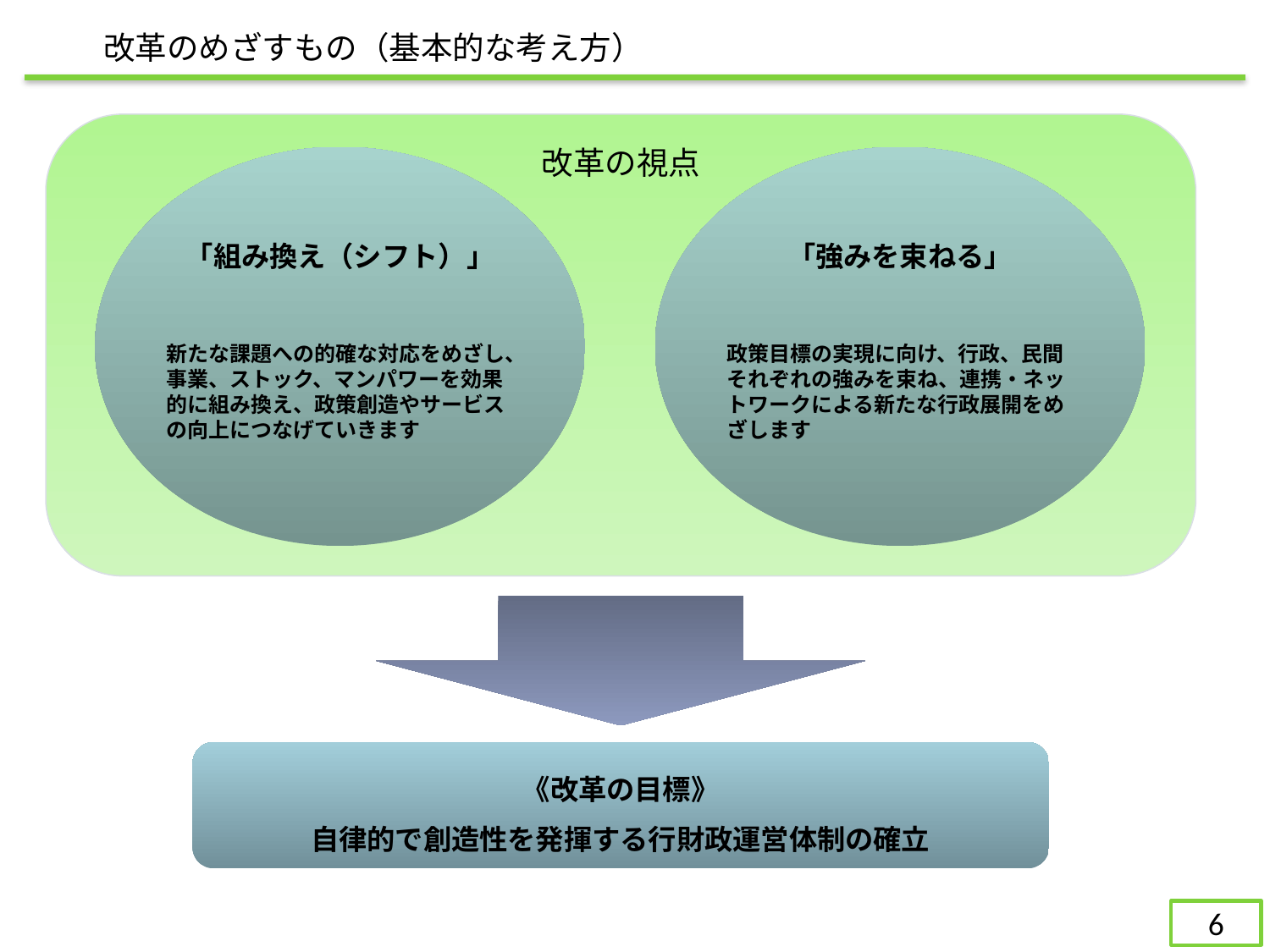

改革のめざすもの（基本的な考え方）
改革の視点

「組み換え（シフト）」

新たな課題への的確な対応をめざし、事業、ストック、マンパワーを効果的に組み換え、政策創造やサービスの向上につなげていきます

「強みを束ねる」

政策目標の実現に向け、行政、民間それぞれの強みを束ね、連携・ネットワークによる新たな行政展開をめざします

《改革の目標》
自律的で創造性を発揮する行財政運営体制の確立
6